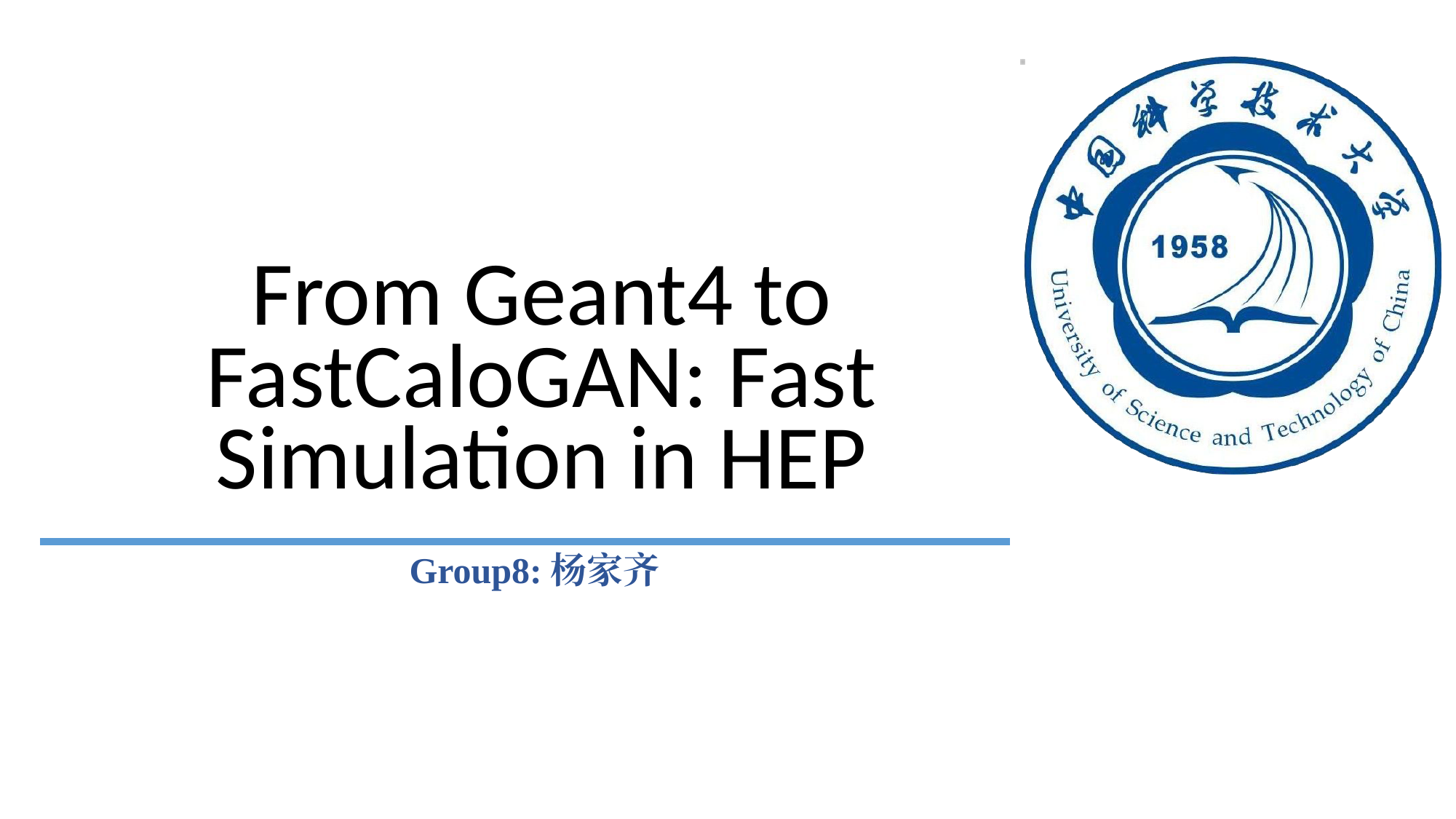

# From Geant4 to FastCaloGAN: Fast Simulation in HEP
Group8:杨家齐